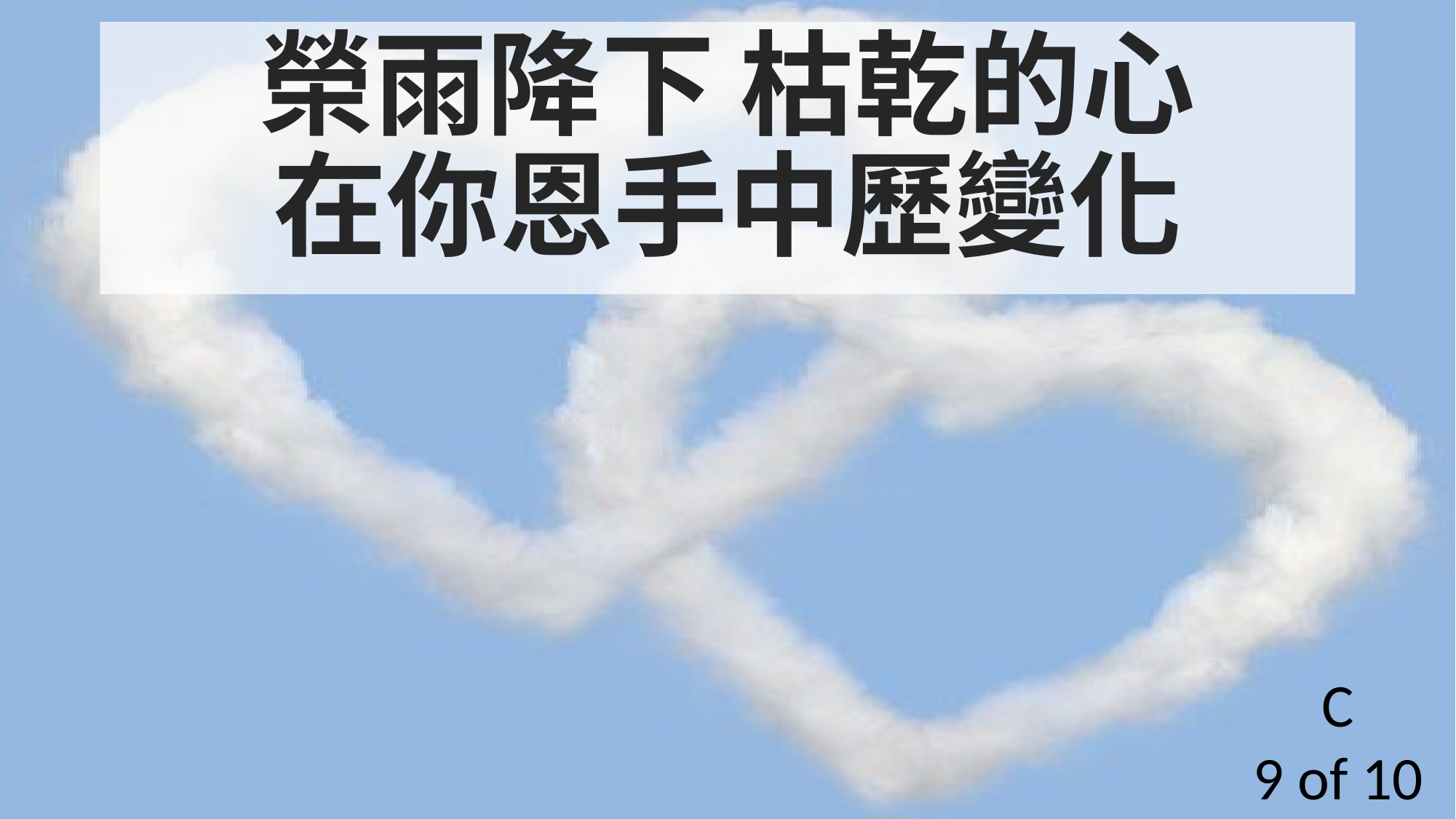

榮雨降下 枯乾的心
在你恩手中歷變化
C
9 of 10